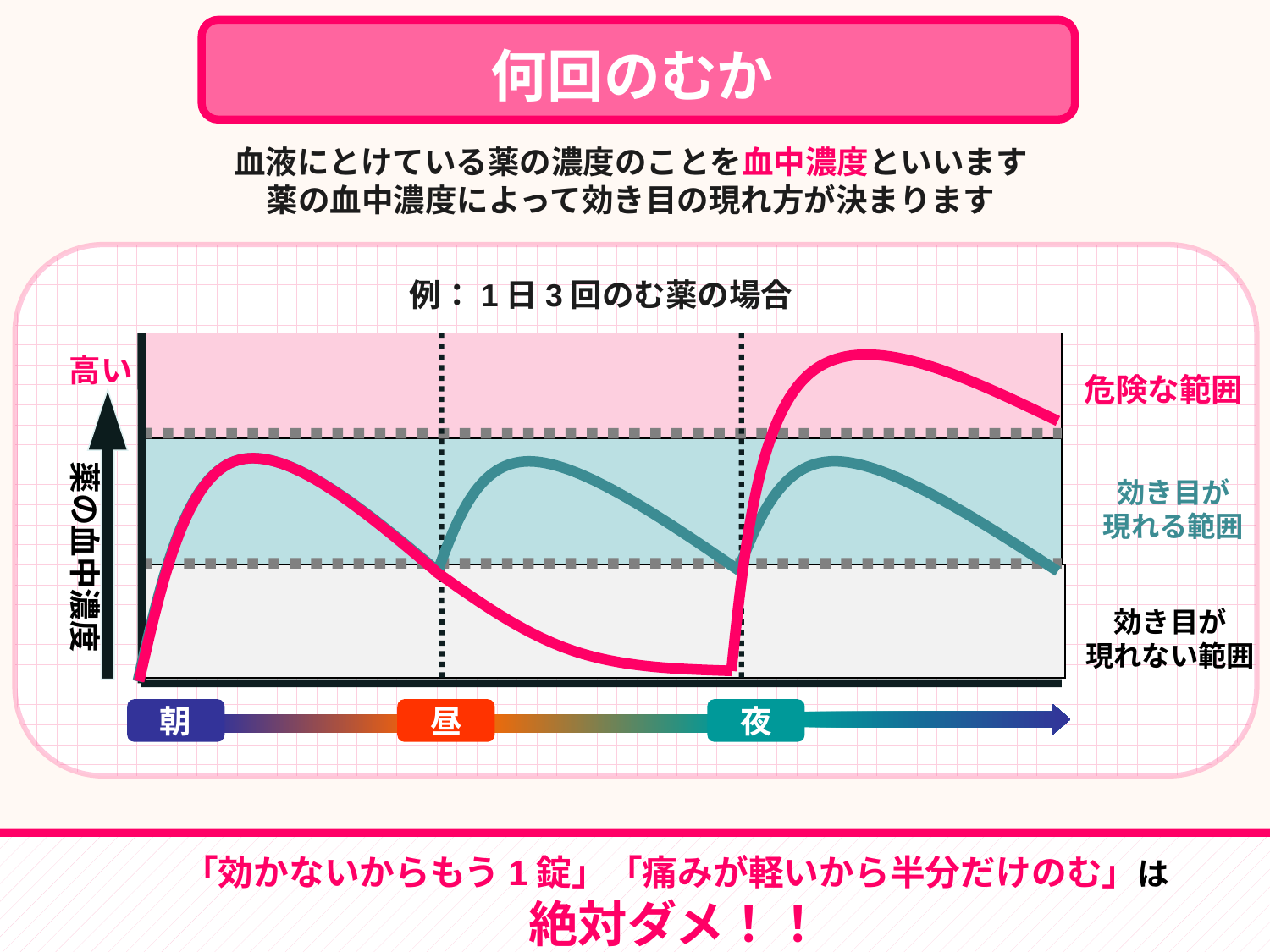

何回のむか
血液にとけている薬の濃度のことを血中濃度といいます
薬の血中濃度によって効き目の現れ方が決まります

例：1日3回のむ薬の場合

高い
危険な範囲

薬の血中濃度
効き目が
現れる範囲
効き目が
現れない範囲
朝
昼
夜

「効かないからもう1錠」「痛みが軽いから半分だけのむ」は
絶対ダメ！！